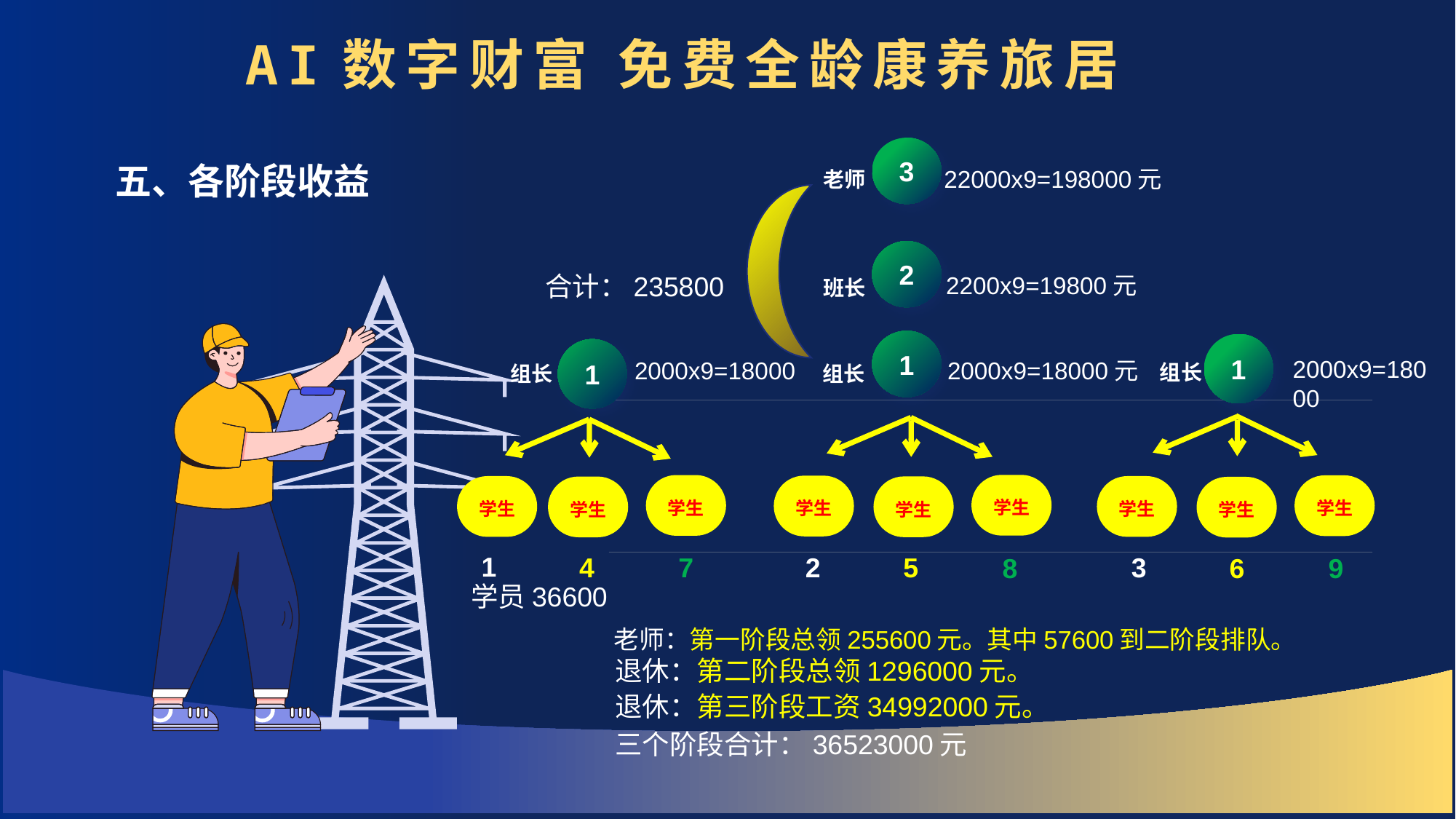

AI数字财富 免费全龄康养旅居
五、各阶段收益
3

2

1

老师
22000x9=198000元

合计：235800
2200x9=19800元
班长
1
1
2000x9=18000
2000x9=18000
2000x9=18000元
组长
组长
组长
学生
学生
学生
学生
学生
学生
学生
学生
学生
1
4
2
7
5
3
8
6
9
学员36600
老师：第一阶段总领255600元。其中57600到二阶段排队。
退休：第二阶段总领1296000元。
退休：第三阶段工资34992000元。
三个阶段合计：36523000元